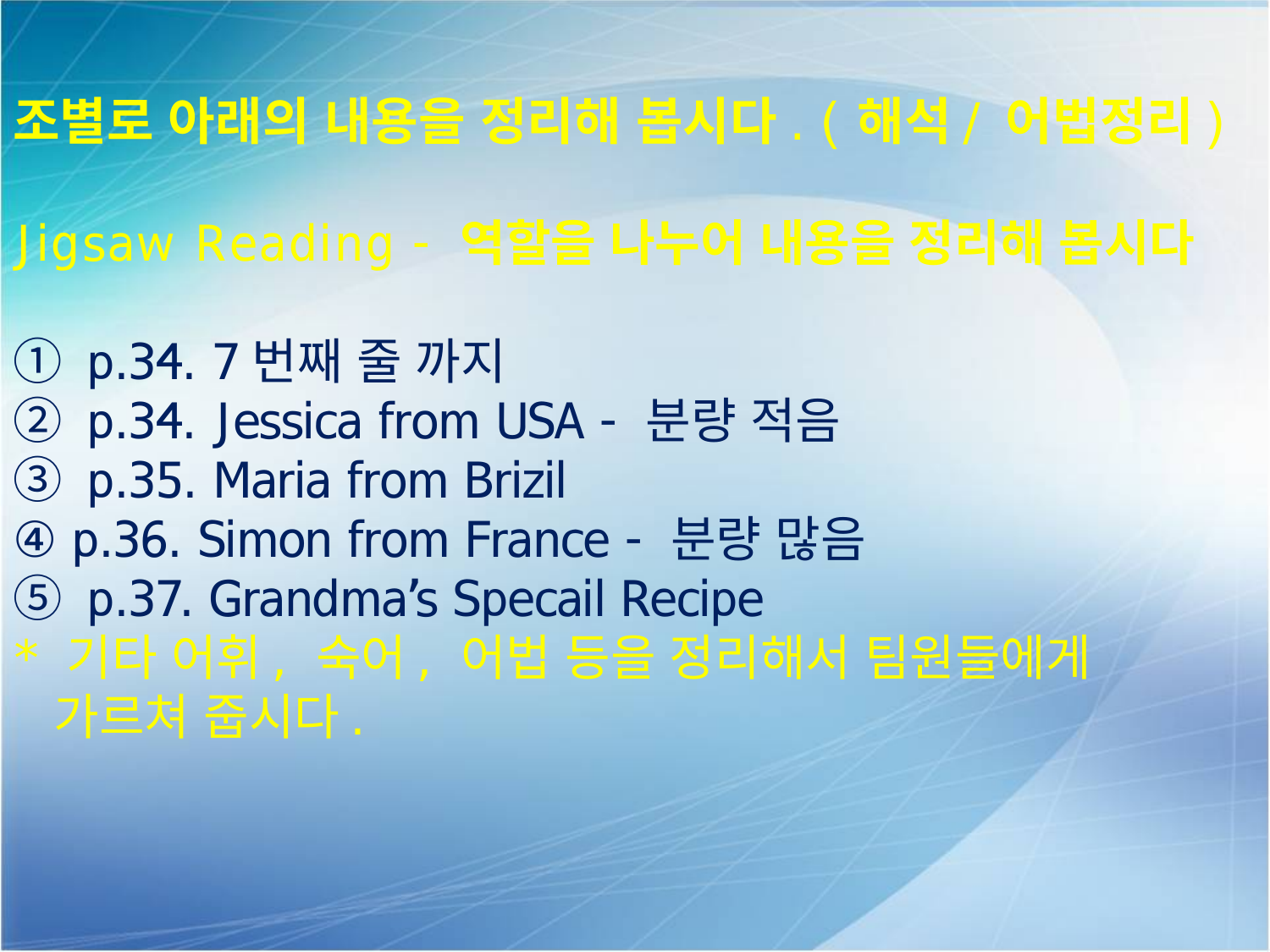

# 조별로 아래의 내용을 정리해 봅시다. (해석/어법정리)

Jigsaw Reading - 역할을 나누어 내용을 정리해 봅시다
① p.34. 7번째 줄 까지
② p.34. Jessica from USA - 분량 적음
③ p.35. Maria from Brizil
④ p.36. Simon from France - 분량 많음
⑤ p.37. Grandma’s Specail Recipe
* 기타 어휘, 숙어, 어법 등을 정리해서 팀원들에게
   가르쳐 줍시다.